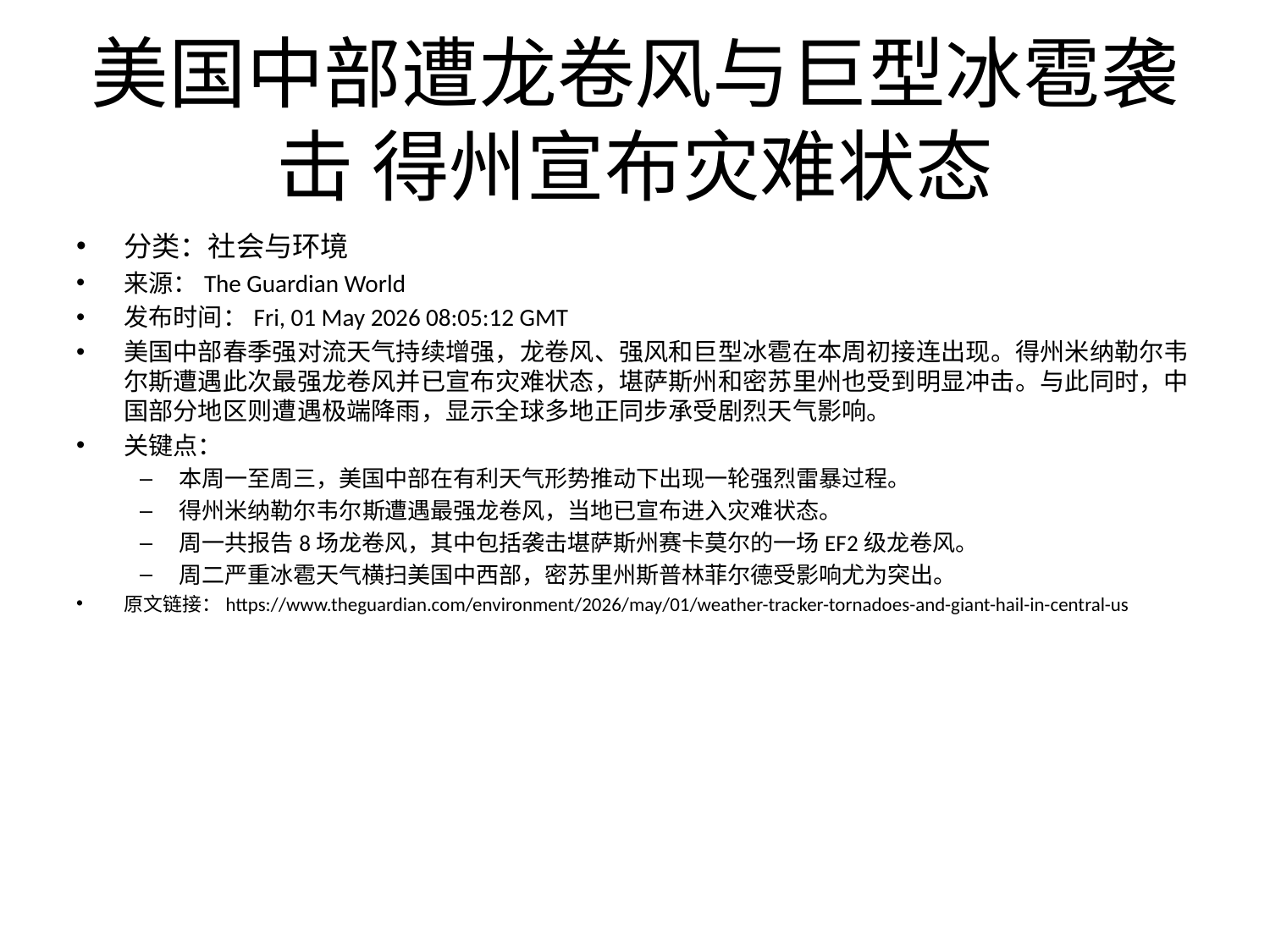

# 美国中部遭龙卷风与巨型冰雹袭击 得州宣布灾难状态
分类：社会与环境
来源：The Guardian World
发布时间：Fri, 01 May 2026 08:05:12 GMT
美国中部春季强对流天气持续增强，龙卷风、强风和巨型冰雹在本周初接连出现。得州米纳勒尔韦尔斯遭遇此次最强龙卷风并已宣布灾难状态，堪萨斯州和密苏里州也受到明显冲击。与此同时，中国部分地区则遭遇极端降雨，显示全球多地正同步承受剧烈天气影响。
关键点：
本周一至周三，美国中部在有利天气形势推动下出现一轮强烈雷暴过程。
得州米纳勒尔韦尔斯遭遇最强龙卷风，当地已宣布进入灾难状态。
周一共报告8场龙卷风，其中包括袭击堪萨斯州赛卡莫尔的一场EF2级龙卷风。
周二严重冰雹天气横扫美国中西部，密苏里州斯普林菲尔德受影响尤为突出。
原文链接：https://www.theguardian.com/environment/2026/may/01/weather-tracker-tornadoes-and-giant-hail-in-central-us